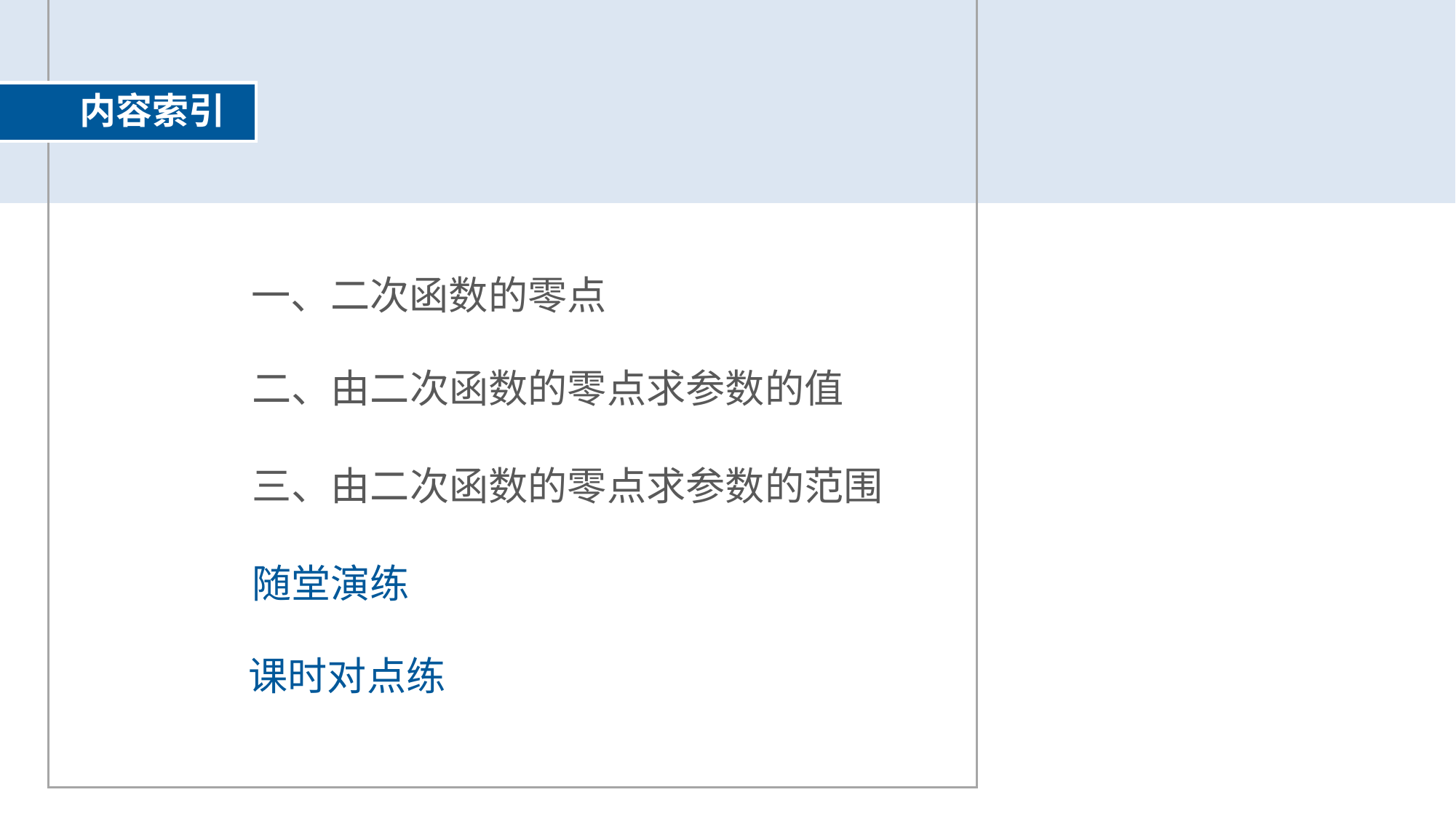

内容索引

一、二次函数的零点
二、由二次函数的零点求参数的值
三、由二次函数的零点求参数的范围
随堂演练
课时对点练